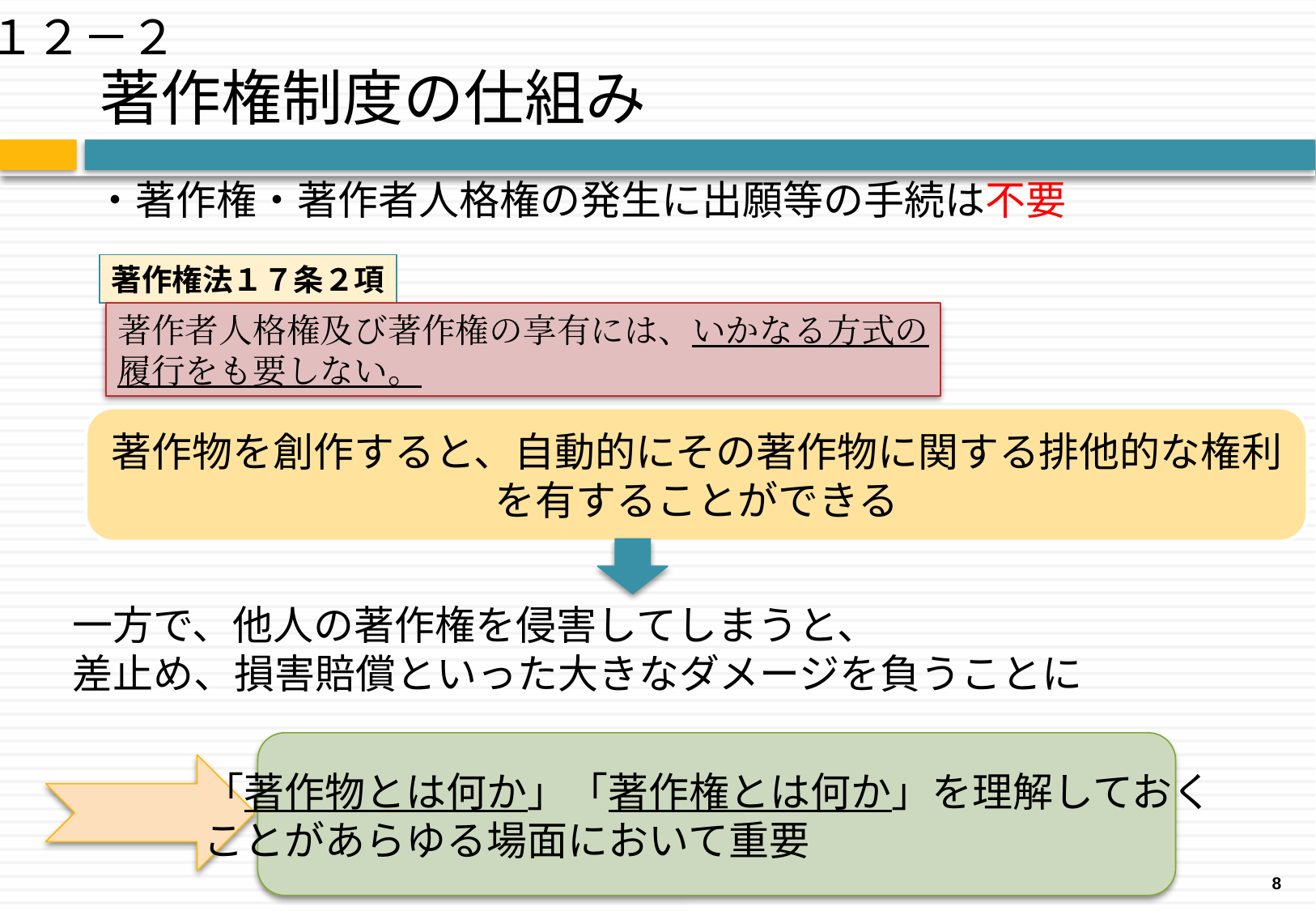

１２－２
# 著作権制度の仕組み
・著作権・著作者人格権の発生に出願等の手続は不要

著作権法１７条２項
著作者人格権及び著作権の享有には、いかなる方式の
履行をも要しない。
著作物を創作すると、自動的にその著作物に関する排他的な権利
を有することができる

一方で、他人の著作権を侵害してしまうと、
差止め、損害賠償といった大きなダメージを負うことに

「著作物とは何か」「著作権とは何か」を理解しておく
ことがあらゆる場面において重要
8